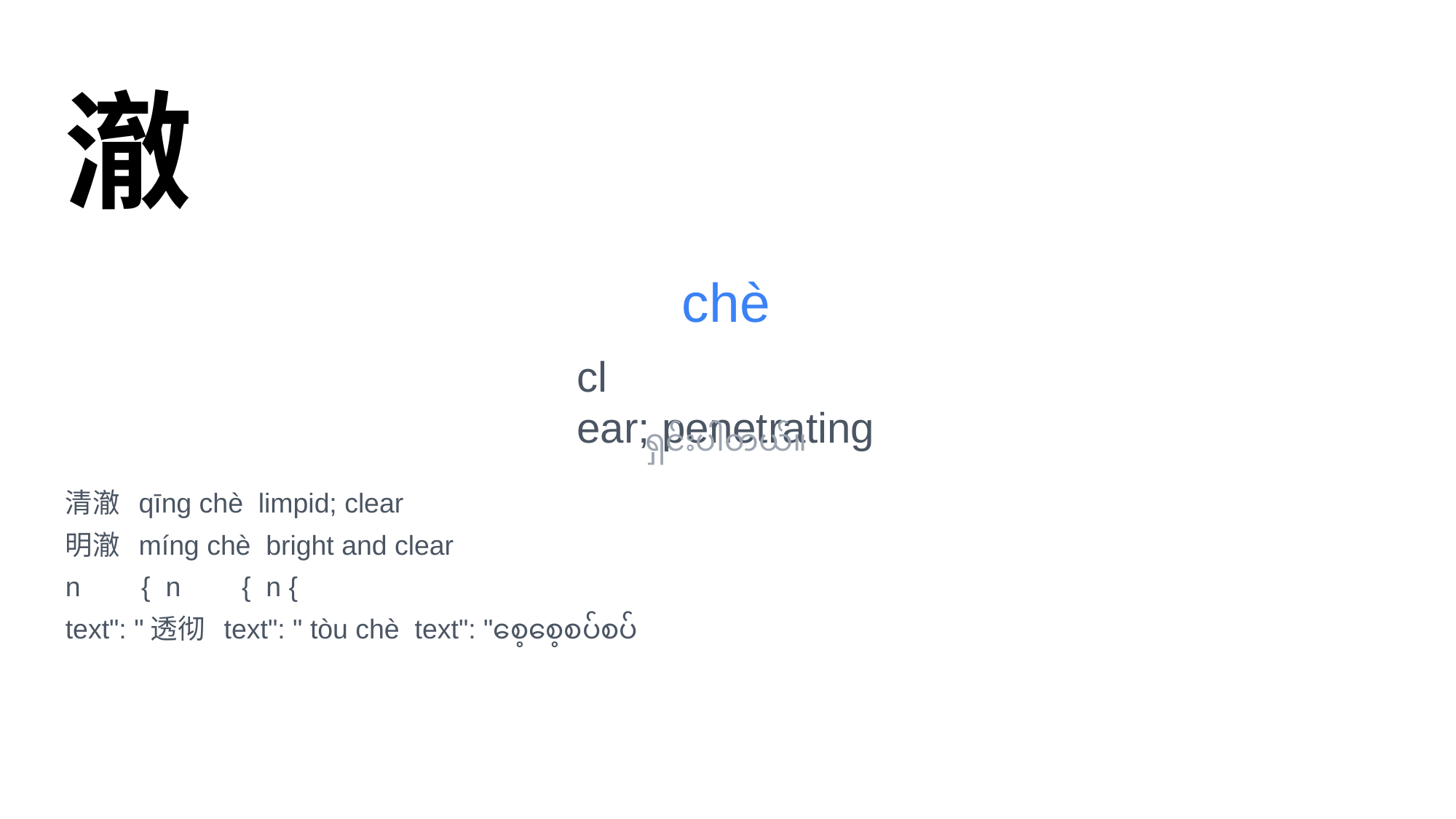

澈
chè
cl
ear; penetrating
ရှင်းပါတယ်။
清澈  qīng chè  limpid; clear
明澈  míng chè  bright and clear
n        {  n        {  n {
text": "透彻  text": " tòu chè  text": "စေ့စေ့စပ်စပ်